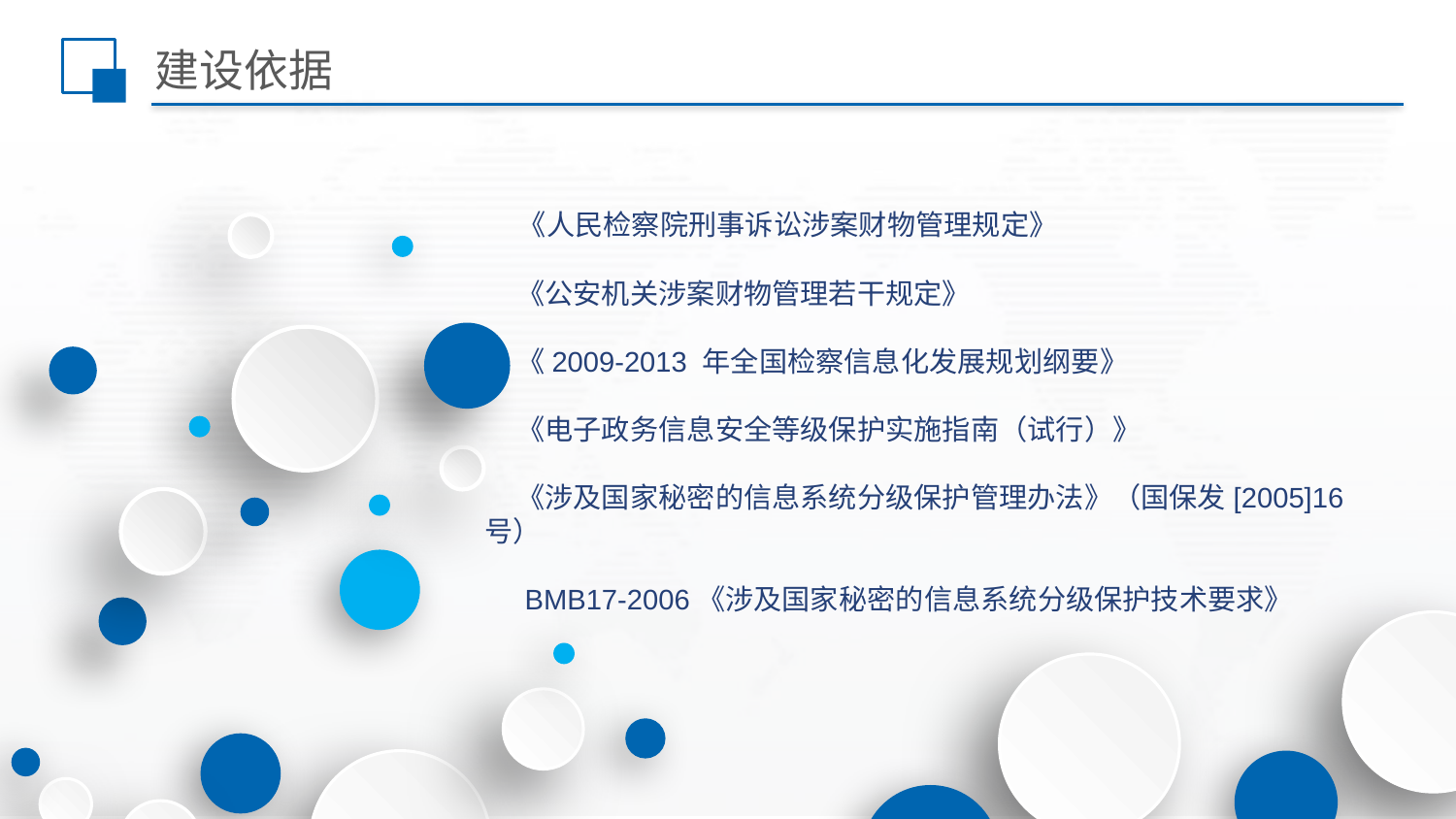

# 建设依据
   《人民检察院刑事诉讼涉案财物管理规定》

    《公安机关涉案财物管理若干规定》

    《2009-2013 年全国检察信息化发展规划纲要》

    《电子政务信息安全等级保护实施指南（试行）》

    《涉及国家秘密的信息系统分级保护管理办法》（国保发[2005]16 号）

     BMB17-2006《涉及国家秘密的信息系统分级保护技术要求》